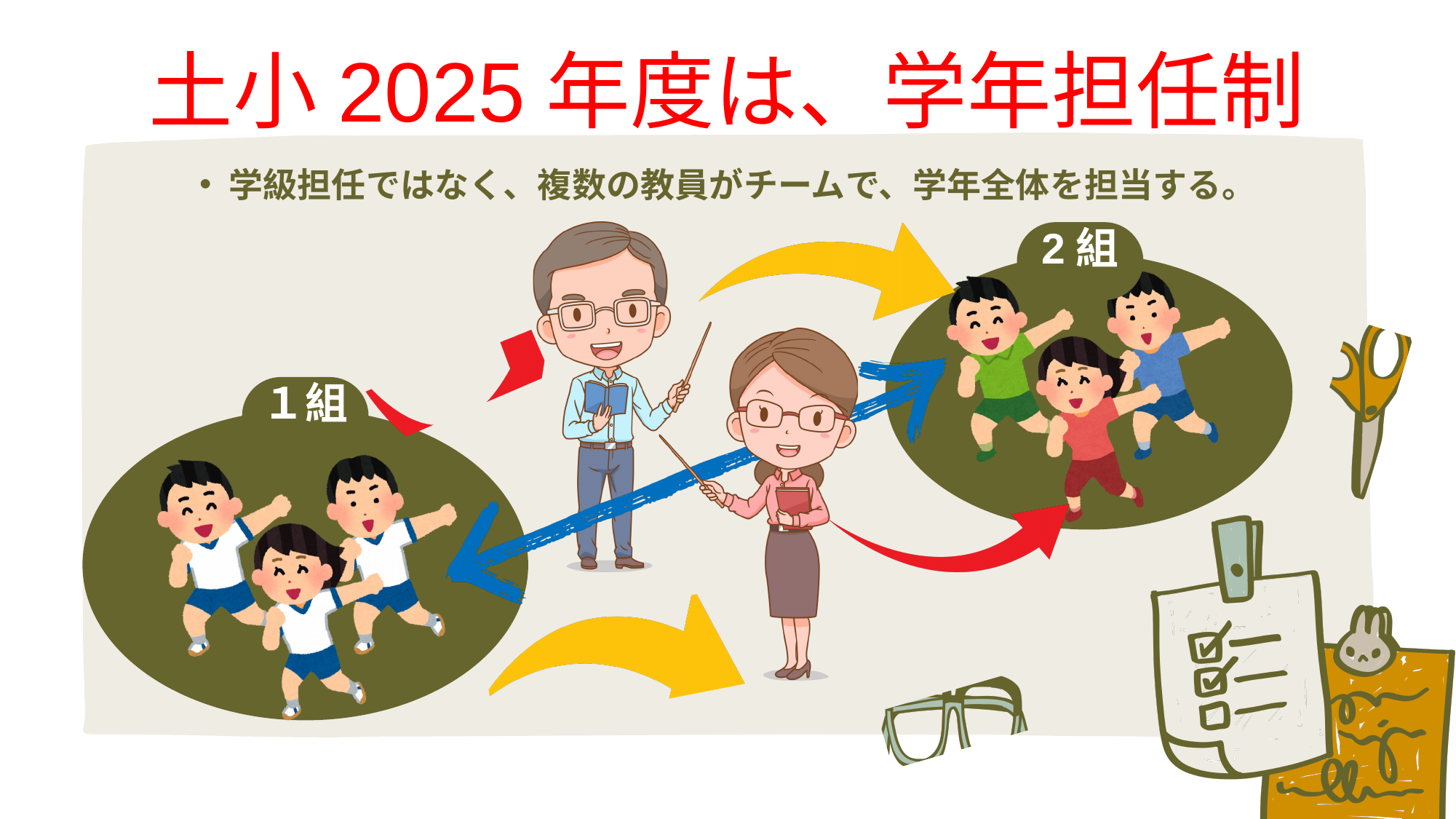

土小2025年度は、学年担任制

学級担任ではなく、複数の教員がチームで、学年全体を担当する。

2組

１組